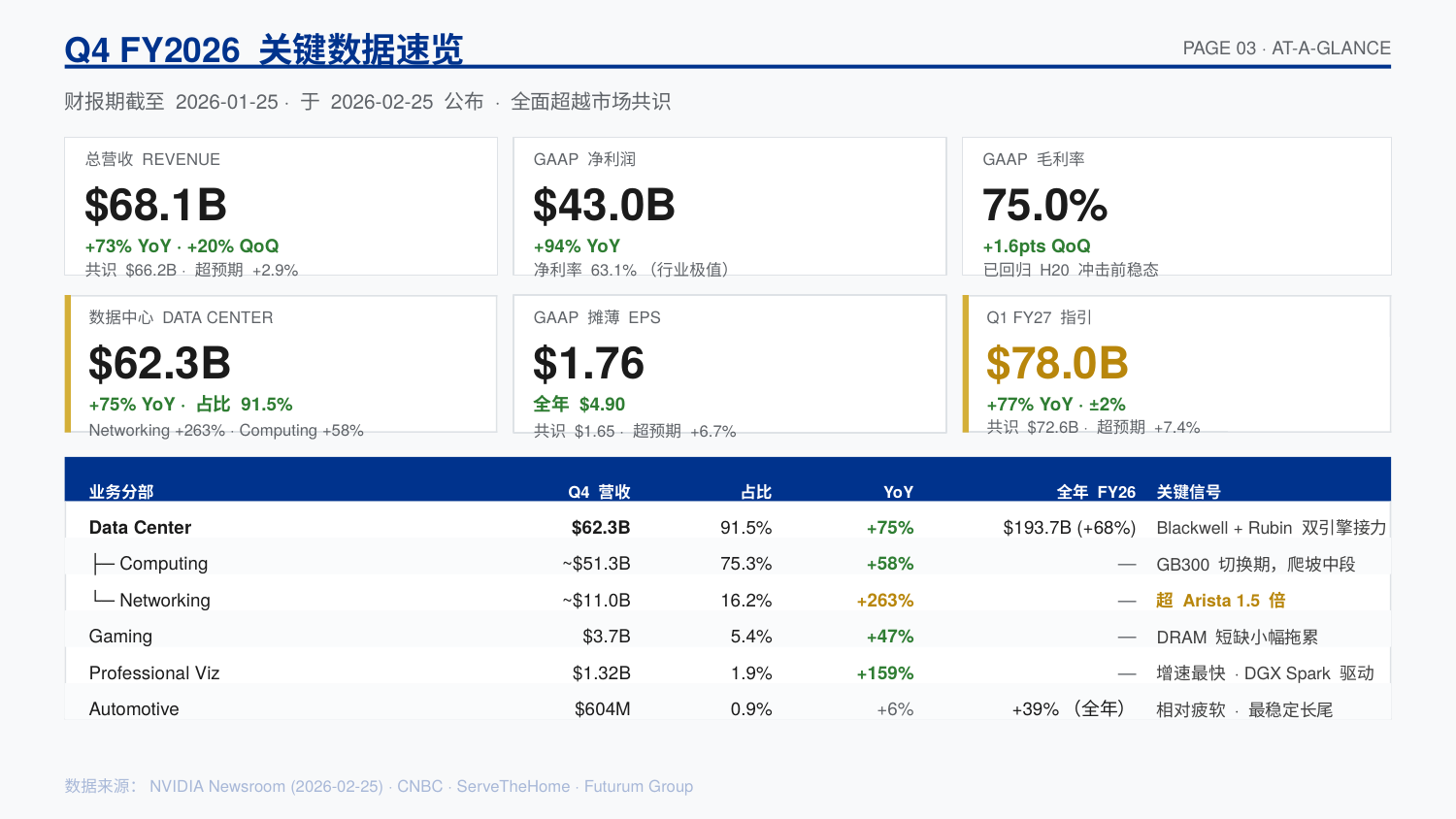

Q4 FY2026 关键数据速览
PAGE 03 · AT-A-GLANCE

财报期截至 2026-01-25 · 于 2026-02-25 公布 · 全面超越市场共识

总营收 REVENUE
GAAP 净利润
GAAP 毛利率
$68.1B
$43.0B
75.0%
+73% YoY · +20% QoQ
+94% YoY
+1.6pts QoQ
共识 $66.2B · 超预期 +2.9%
净利率 63.1%（行业极值）
已回归 H20 冲击前稳态

数据中心 DATA CENTER
GAAP 摊薄 EPS
Q1 FY27 指引
$62.3B
$1.76
$78.0B
+75% YoY · 占比 91.5%
全年 $4.90
+77% YoY · ±2%
共识 $72.6B · 超预期 +7.4%
Networking +263% · Computing +58%
共识 $1.65 · 超预期 +6.7%

业务分部
Q4 营收
占比
YoY
全年 FY26
关键信号

Data Center
$62.3B
91.5%
+75%
$193.7B (+68%)
Blackwell + Rubin 双引擎接力

├─ Computing
~$51.3B
75.3%
+58%
—
GB300 切换期，爬坡中段
└─ Networking
~$11.0B
16.2%
+263%
—
超 Arista 1.5 倍

Gaming
$3.7B
5.4%
+47%
—
DRAM 短缺小幅拖累
Professional Viz
$1.32B
1.9%
+159%
—
增速最快 · DGX Spark 驱动

Automotive
$604M
0.9%
+6%
+39%（全年）
相对疲软 · 最稳定长尾

数据来源：NVIDIA Newsroom (2026-02-25) · CNBC · ServeTheHome · Futurum Group